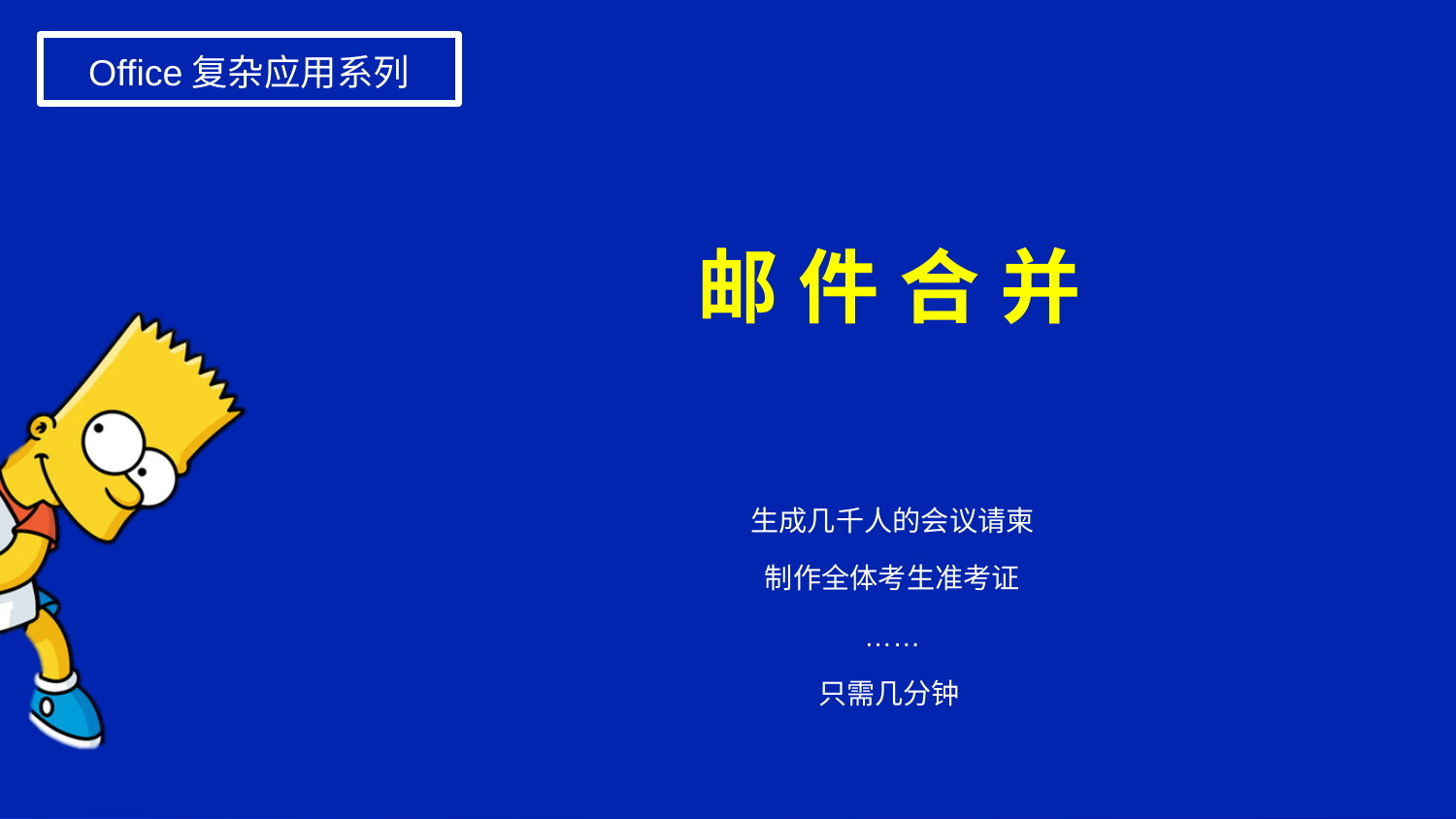

Office复杂应用系列
# 邮件合并
生成几千人的会议请柬
制作全体考生准考证
……
只需几分钟